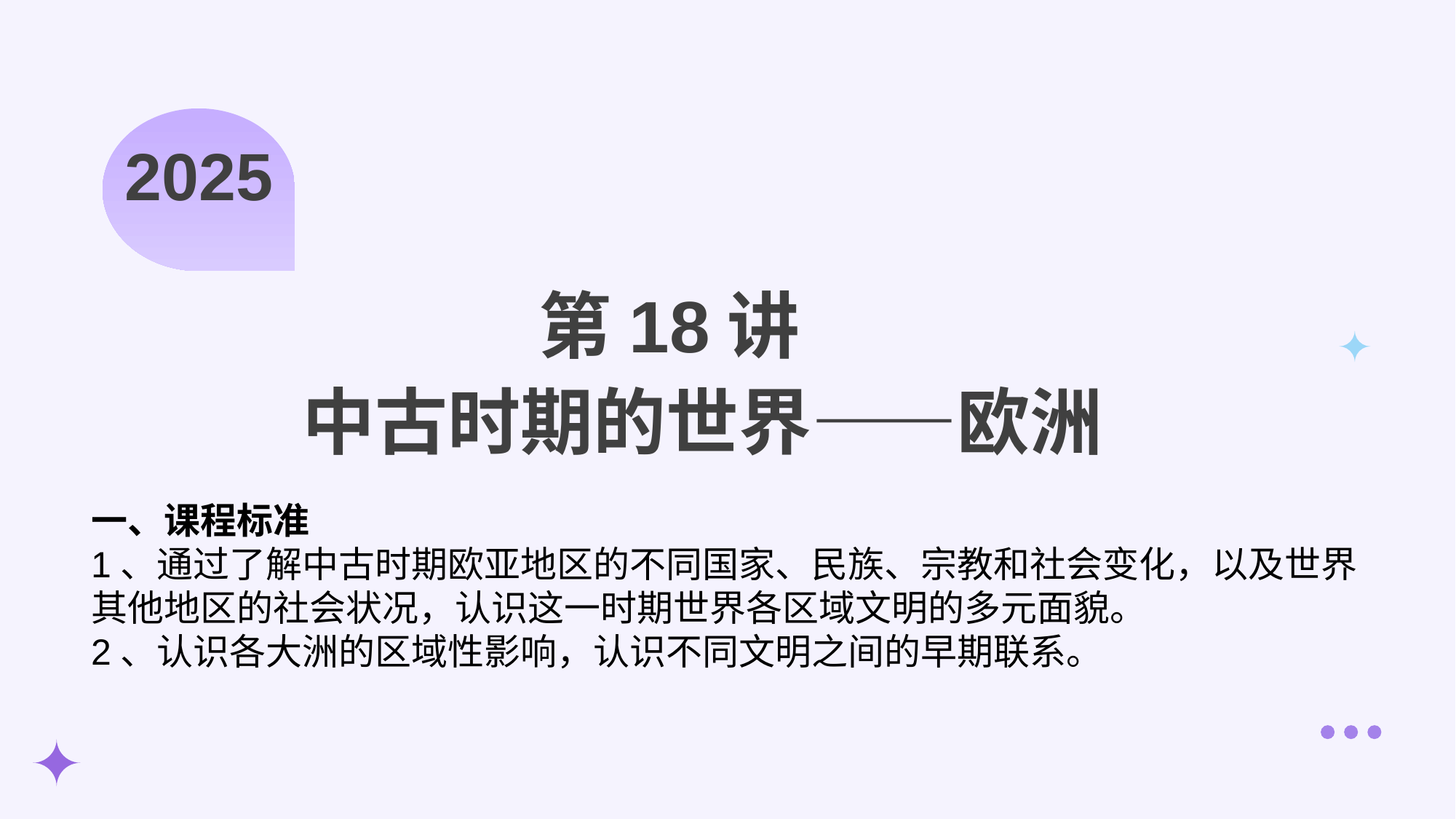

2025
第18讲
中古时期的世界——欧洲

一、课程标准
1、通过了解中古时期欧亚地区的不同国家、民族、宗教和社会变化，以及世界其他地区的社会状况，认识这一时期世界各区域文明的多元面貌。
2、认识各大洲的区域性影响，认识不同文明之间的早期联系。